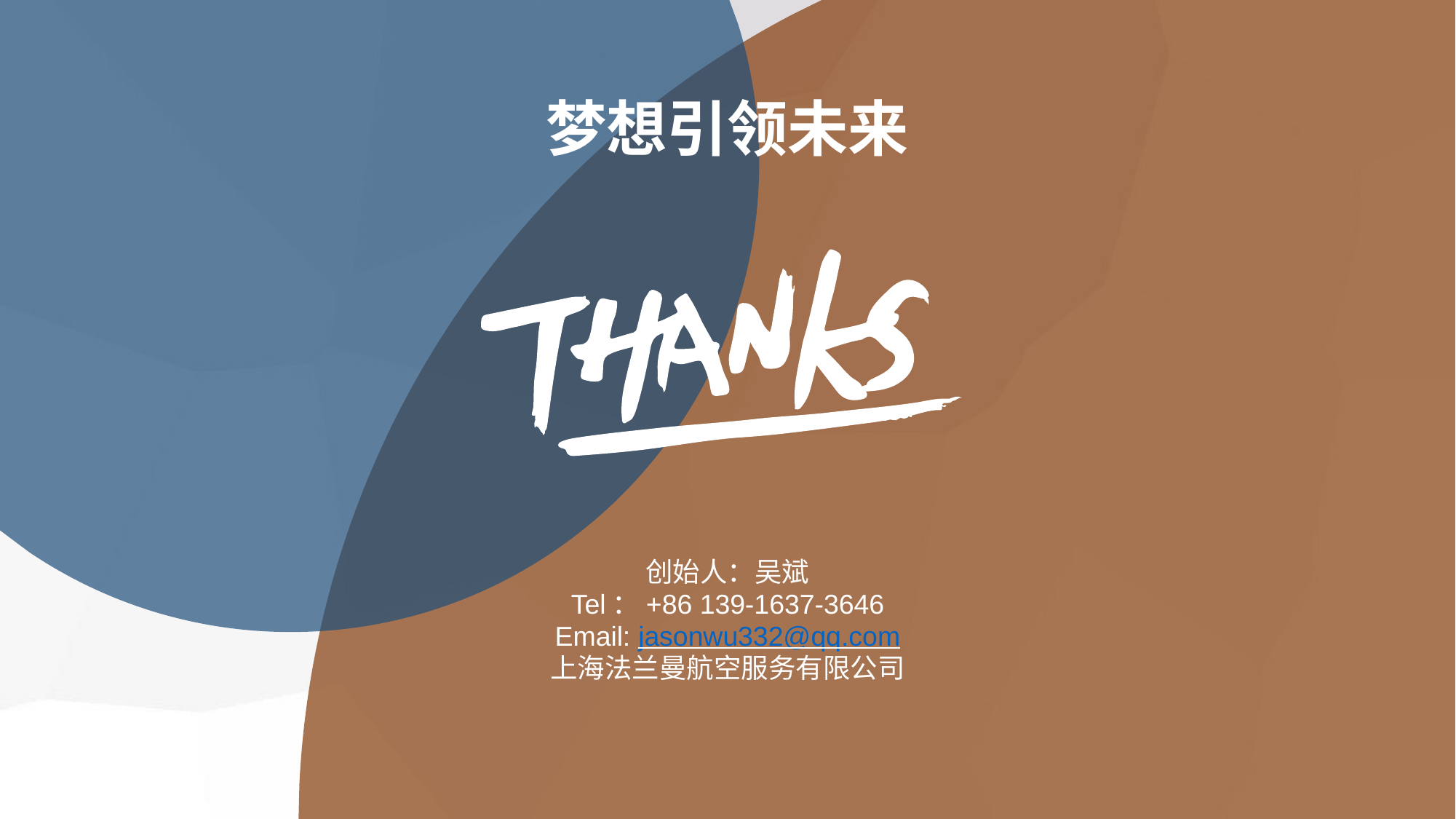

# 梦想引领未来

创始人：吴斌
Tel：+86 139-1637-3646
Email: jasonwu332@qq.com
上海法兰曼航空服务有限公司